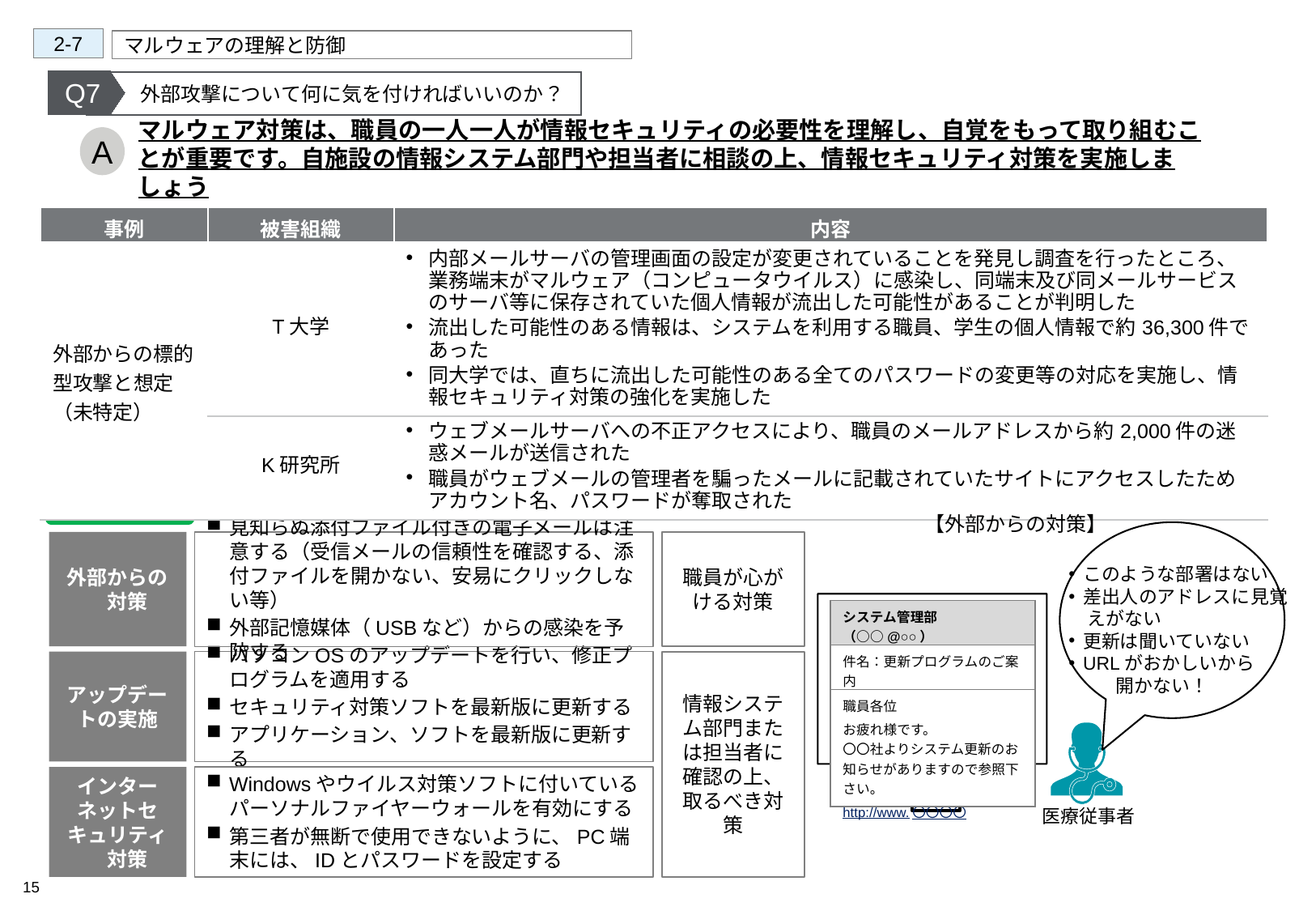

2-7
マルウェアの理解と防御
Q7
　外部攻撃について何に気を付ければいいのか？
マルウェア対策は、職員の一人一人が情報セキュリティの必要性を理解し、自覚をもって取り組むことが重要です。自施設の情報システム部門や担当者に相談の上、情報セキュリティ対策を実施しましょう
A
| 事例 | 被害組織 | 内容 |
| --- | --- | --- |
| 外部からの標的型攻撃と想定 （未特定） | T大学 | 内部メールサーバの管理画面の設定が変更されていることを発見し調査を行ったところ、業務端末がマルウェア（コンピュータウイルス）に感染し、同端末及び同メールサービスのサーバ等に保存されていた個人情報が流出した可能性があることが判明した 流出した可能性のある情報は、システムを利用する職員、学生の個人情報で約36,300件であった 同大学では、直ちに流出した可能性のある全てのパスワードの変更等の対応を実施し、情報セキュリティ対策の強化を実施した |
|  | K研究所 | ウェブメールサーバへの不正アクセスにより、職員のメールアドレスから約2,000件の迷惑メールが送信された 職員がウェブメールの管理者を騙ったメールに記載されていたサイトにアクセスしたためアカウント名、パスワードが奪取された |
対応策の例
【外部からの対策】

外部からの　対策
見知らぬ添付ファイル付きの電子メールは注意する（受信メールの信頼性を確認する、添付ファイルを開かない、安易にクリックしない等）
外部記憶媒体（USBなど）からの感染を予防する
職員が心がける対策
このような部署はない
差出人のアドレスに見覚
　えがない
更新は聞いていない
URLがおかしいから
　　　開かない！

| システム管理部（○○@○○） |
| --- |
| 件名：更新プログラムのご案内 |
| 職員各位 お疲れ様です。 〇〇社よりシステム更新のお知らせがありますので参照下さい。 http://www.〇〇〇〇 |
アップデートの実施
パソコンOSのアップデートを行い、修正プログラムを適用する
セキュリティ対策ソフトを最新版に更新する
アプリケーション、ソフトを最新版に更新する
情報システム部門または担当者に確認の上、取るべき対策

インターネットセキュリティ　対策
Windowsやウイルス対策ソフトに付いているパーソナルファイヤーウォールを有効にする
第三者が無断で使用できないように、PC端末には、IDとパスワードを設定する

医療従事者
15